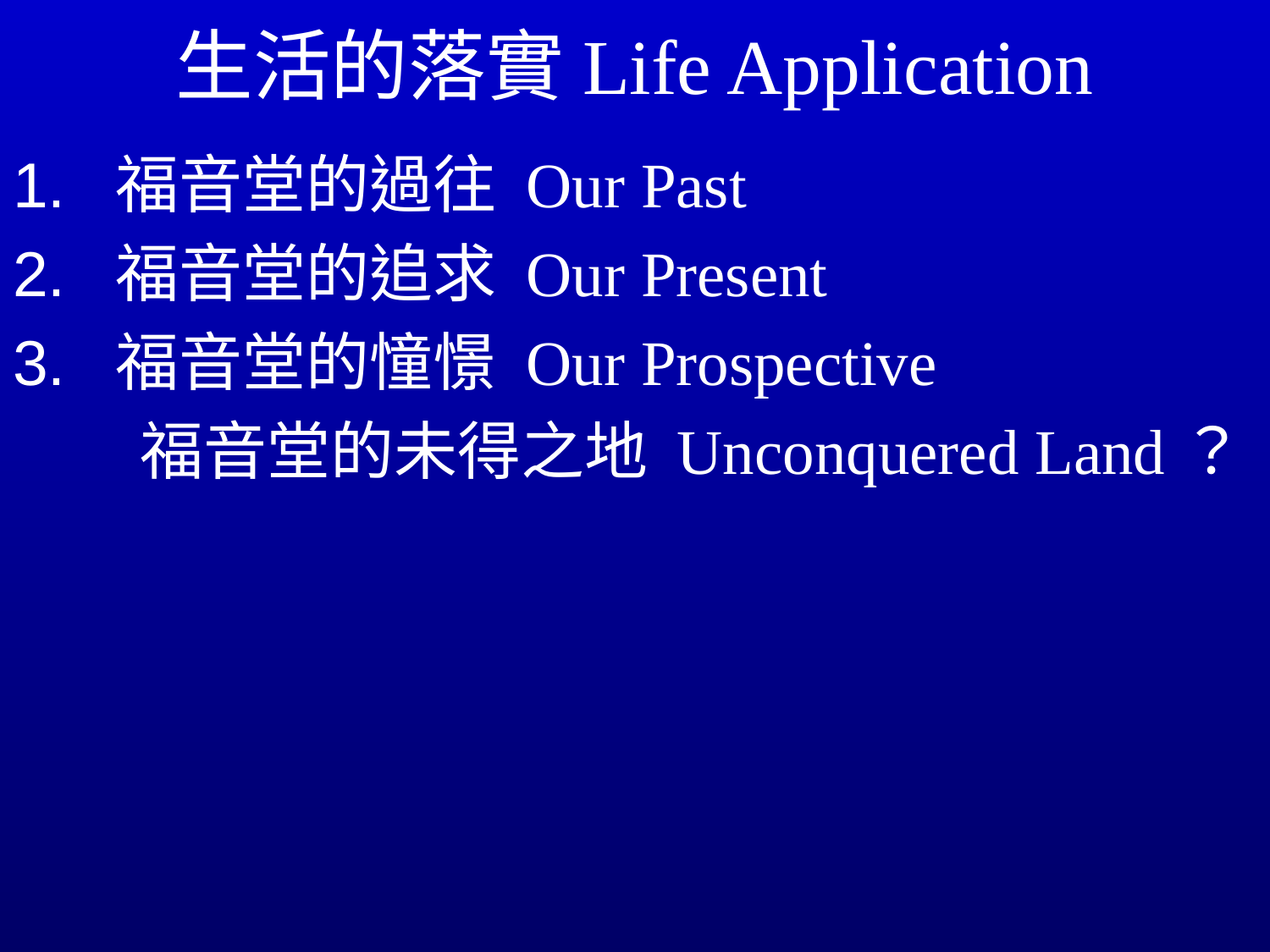

# 生活的落實Life Application
福音堂的過往 Our Past
福音堂的追求 Our Present
福音堂的憧憬 Our Prospective
 	福音堂的未得之地 Unconquered Land？